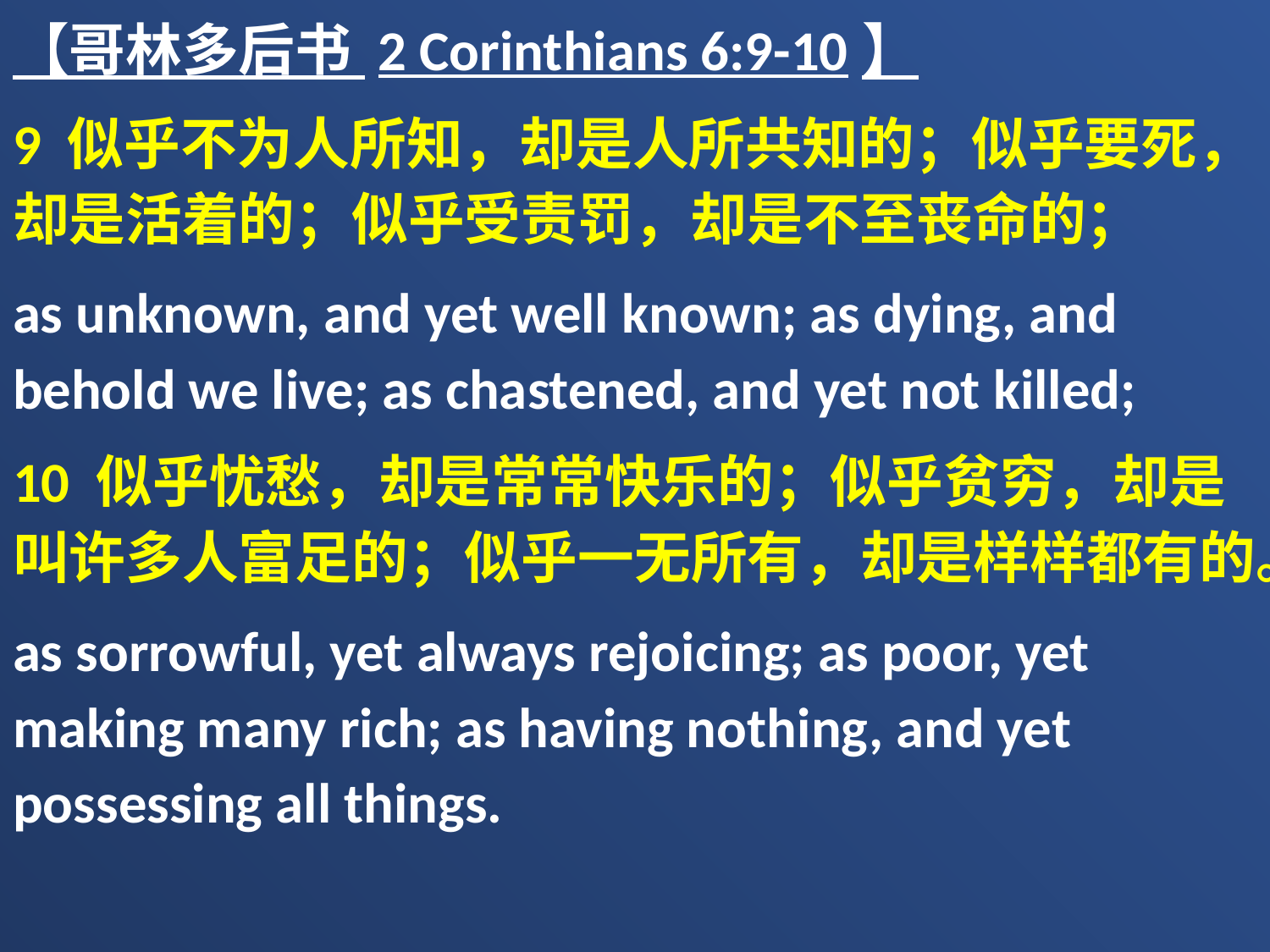

【哥林多后书 2 Corinthians 6:9-10】
9 似乎不为人所知，却是人所共知的；似乎要死，却是活着的；似乎受责罚，却是不至丧命的；
as unknown, and yet well known; as dying, and behold we live; as chastened, and yet not killed;
10 似乎忧愁，却是常常快乐的；似乎贫穷，却是叫许多人富足的；似乎一无所有，却是样样都有的。
as sorrowful, yet always rejoicing; as poor, yet making many rich; as having nothing, and yet possessing all things.